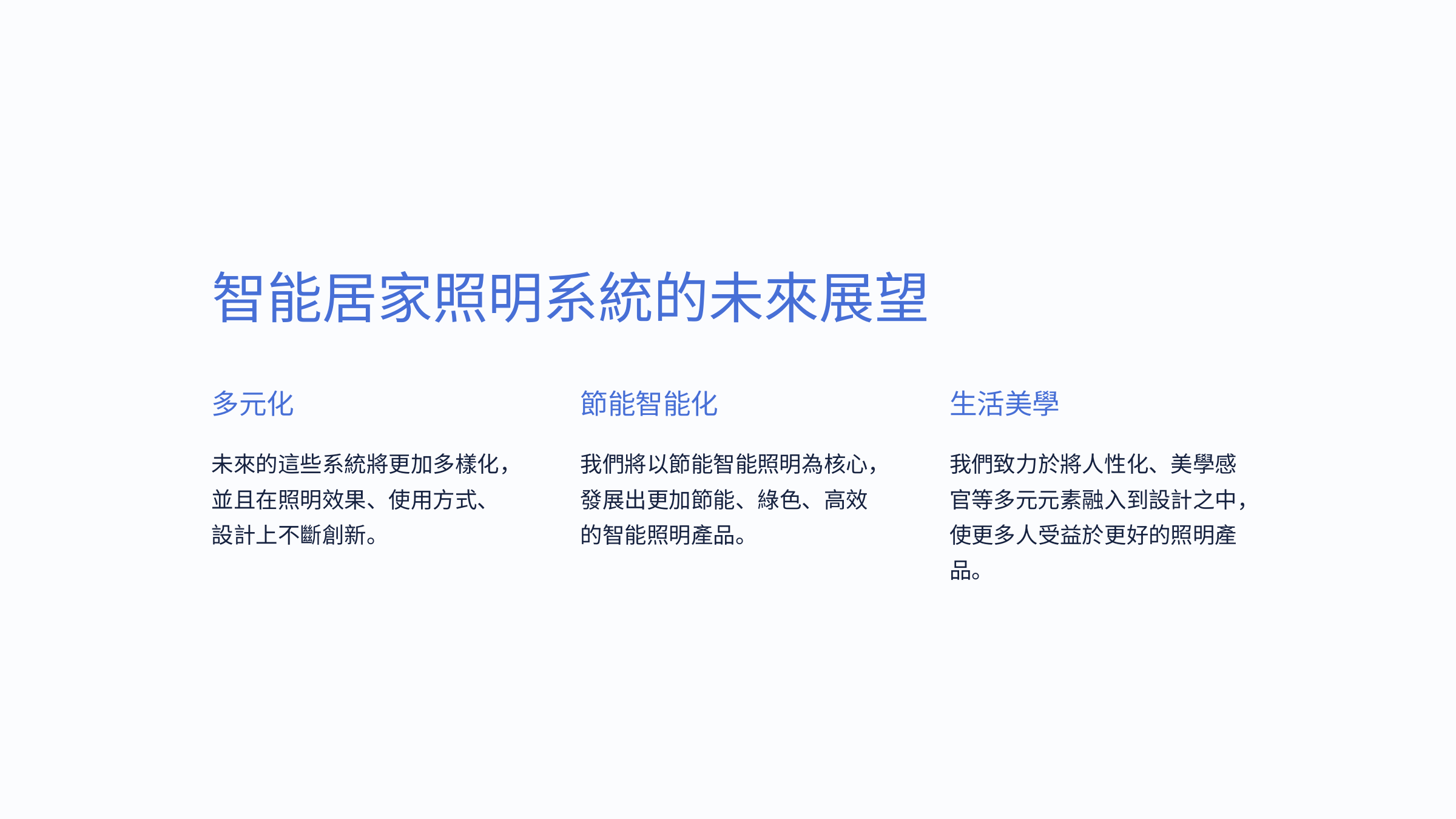

智能居家照明系統的未來展望
多元化
節能智能化
生活美學
未來的這些系統將更加多樣化，並且在照明效果、使用方式、設計上不斷創新。
我們將以節能智能照明為核心，發展出更加節能、綠色、高效的智能照明產品。
我們致力於將人性化、美學感官等多元元素融入到設計之中，使更多人受益於更好的照明產品。